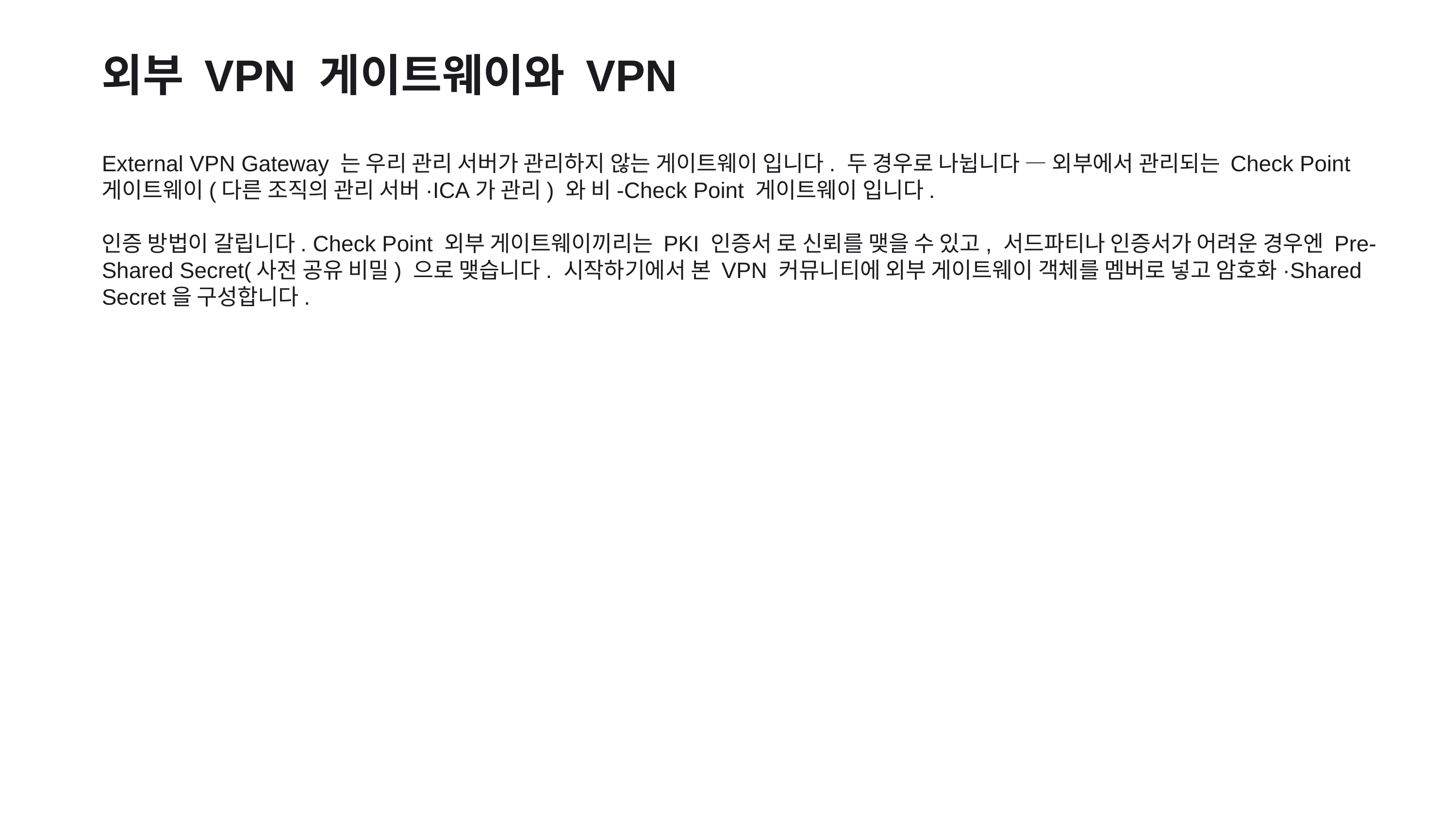

외부 VPN 게이트웨이와 VPN
External VPN Gateway 는 우리 관리 서버가 관리하지 않는 게이트웨이 입니다. 두 경우로 나뉩니다 — 외부에서 관리되는 Check Point 게이트웨이(다른 조직의 관리 서버·ICA가 관리) 와 비-Check Point 게이트웨이 입니다.

인증 방법이 갈립니다. Check Point 외부 게이트웨이끼리는 PKI 인증서 로 신뢰를 맺을 수 있고, 서드파티나 인증서가 어려운 경우엔 Pre-Shared Secret(사전 공유 비밀) 으로 맺습니다. 시작하기에서 본 VPN 커뮤니티에 외부 게이트웨이 객체를 멤버로 넣고 암호화·Shared Secret을 구성합니다.